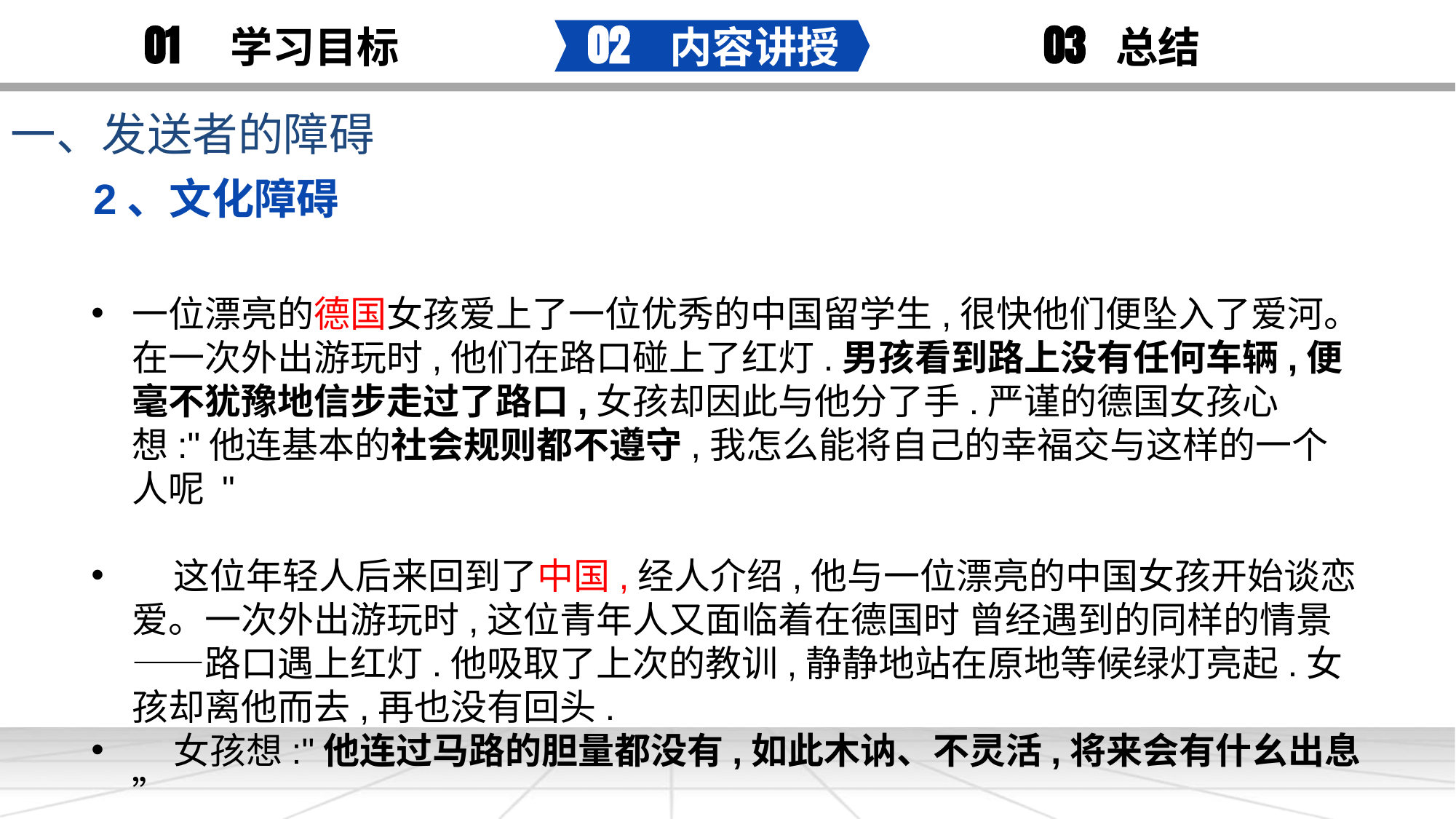

02   内容讲授
03  总结
01    学习目标

一、发送者的障碍
2、文化障碍

一位漂亮的德国女孩爱上了一位优秀的中国留学生,很快他们便坠入了爱河。在一次外出游玩时,他们在路口碰上了红灯.男孩看到路上没有任何车辆,便毫不犹豫地信步走过了路口,女孩却因此与他分了手.严谨的德国女孩心想:"他连基本的社会规则都不遵守,我怎么能将自己的幸福交与这样的一个人呢 "

    这位年轻人后来回到了中国,经人介绍,他与一位漂亮的中国女孩开始谈恋爱。一次外出游玩时,这位青年人又面临着在德国时 曾经遇到的同样的情景——路口遇上红灯.他吸取了上次的教训,静静地站在原地等候绿灯亮起.女孩却离他而去,再也没有回头.
    女孩想:"他连过马路的胆量都没有,如此木讷、不灵活,将来会有什幺出息 ”